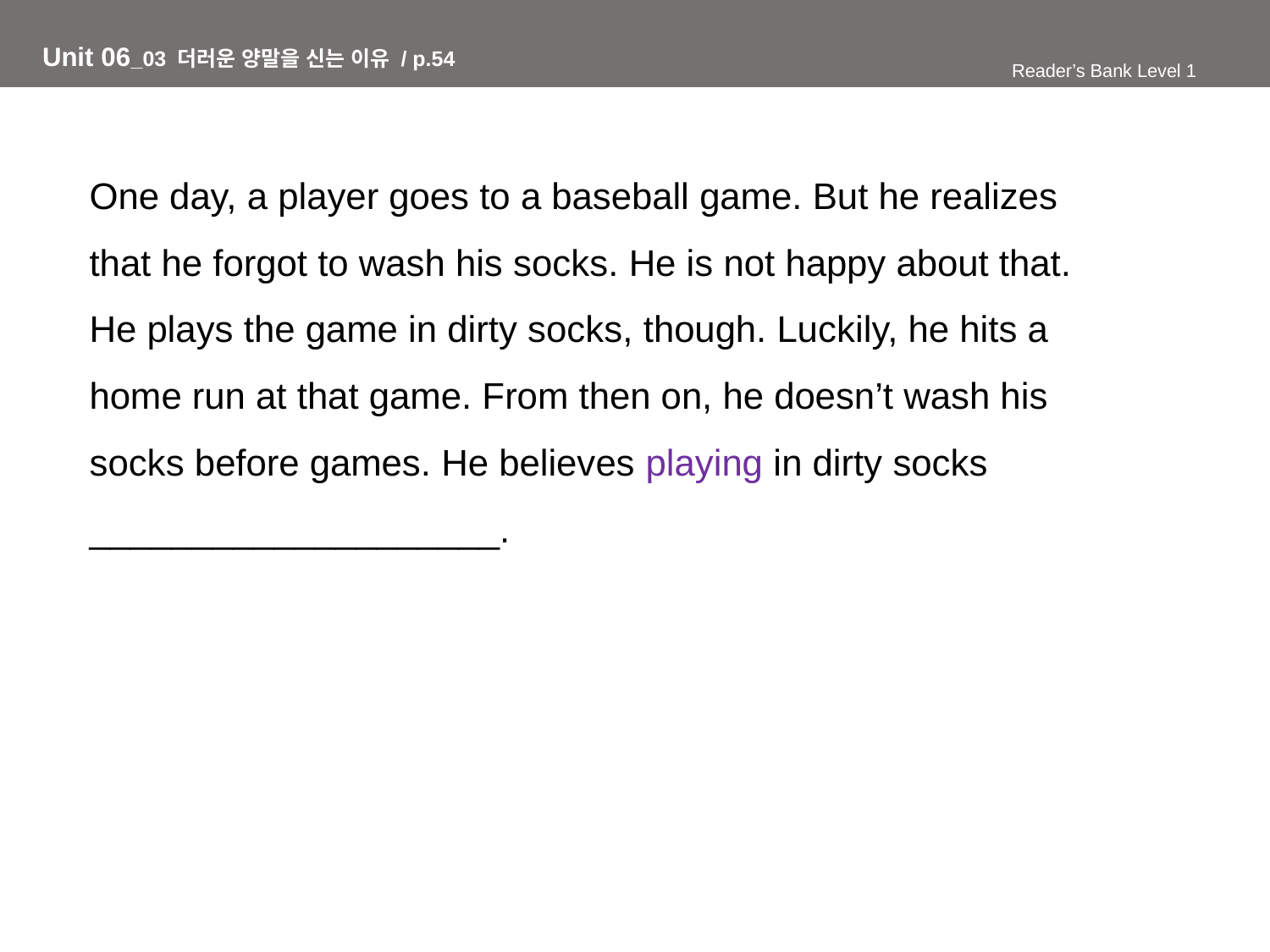

# Unit 06_03 더러운 양말을 신는 이유 / p.54
Reader’s Bank Level 1

One day, a player goes to a baseball game. But he realizes
that he forgot to wash his socks. He is not happy about that.
He plays the game in dirty socks, though. Luckily, he hits a
home run at that game. From then on, he doesn’t wash his
socks before games. He believes playing in dirty socks
____________________.